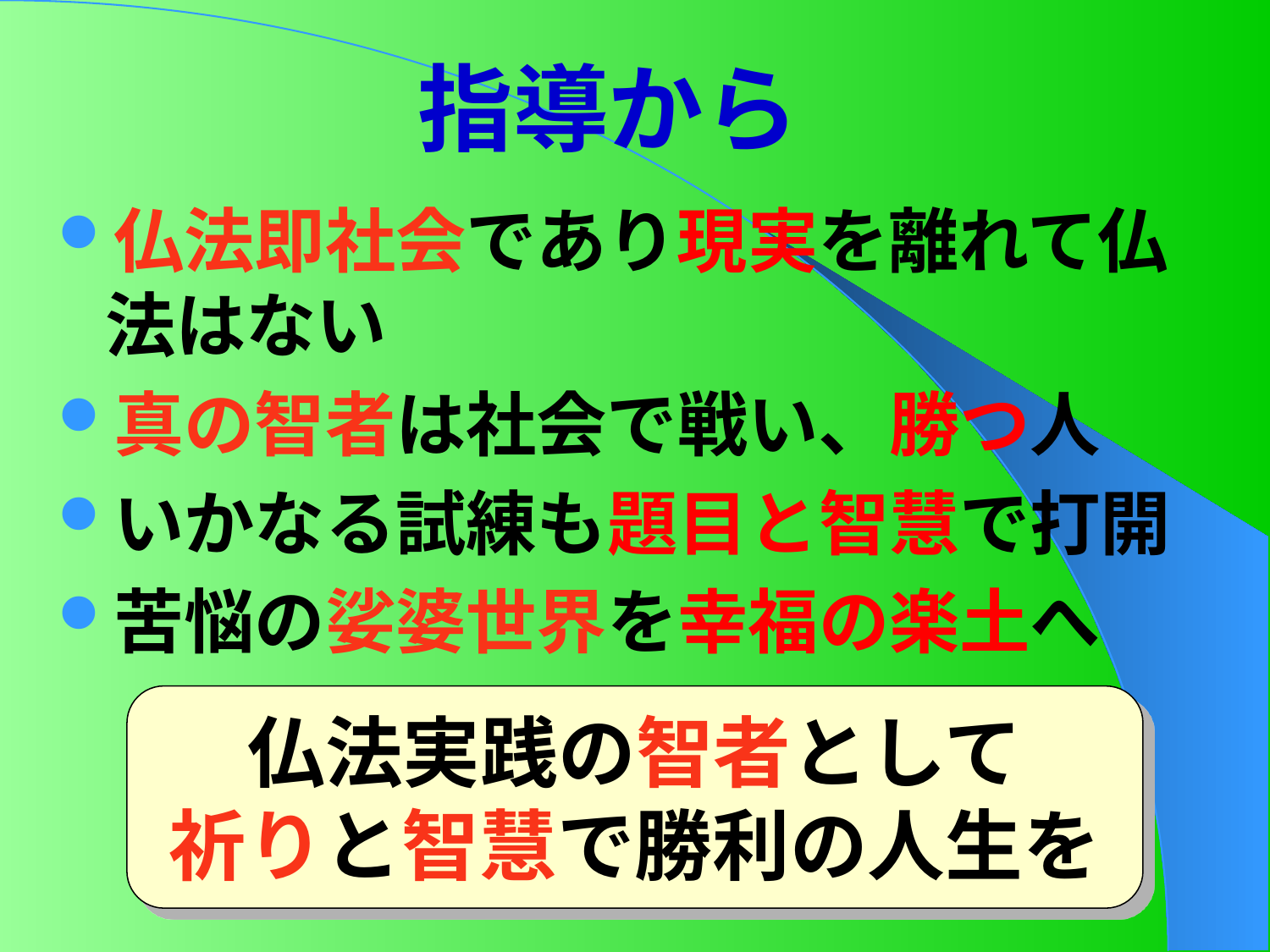

# 指導から
仏法即社会であり現実を離れて仏法はない
真の智者は社会で戦い、勝つ人
いかなる試練も題目と智慧で打開
苦悩の娑婆世界を幸福の楽土へ
仏法実践の智者として
祈りと智慧で勝利の人生を